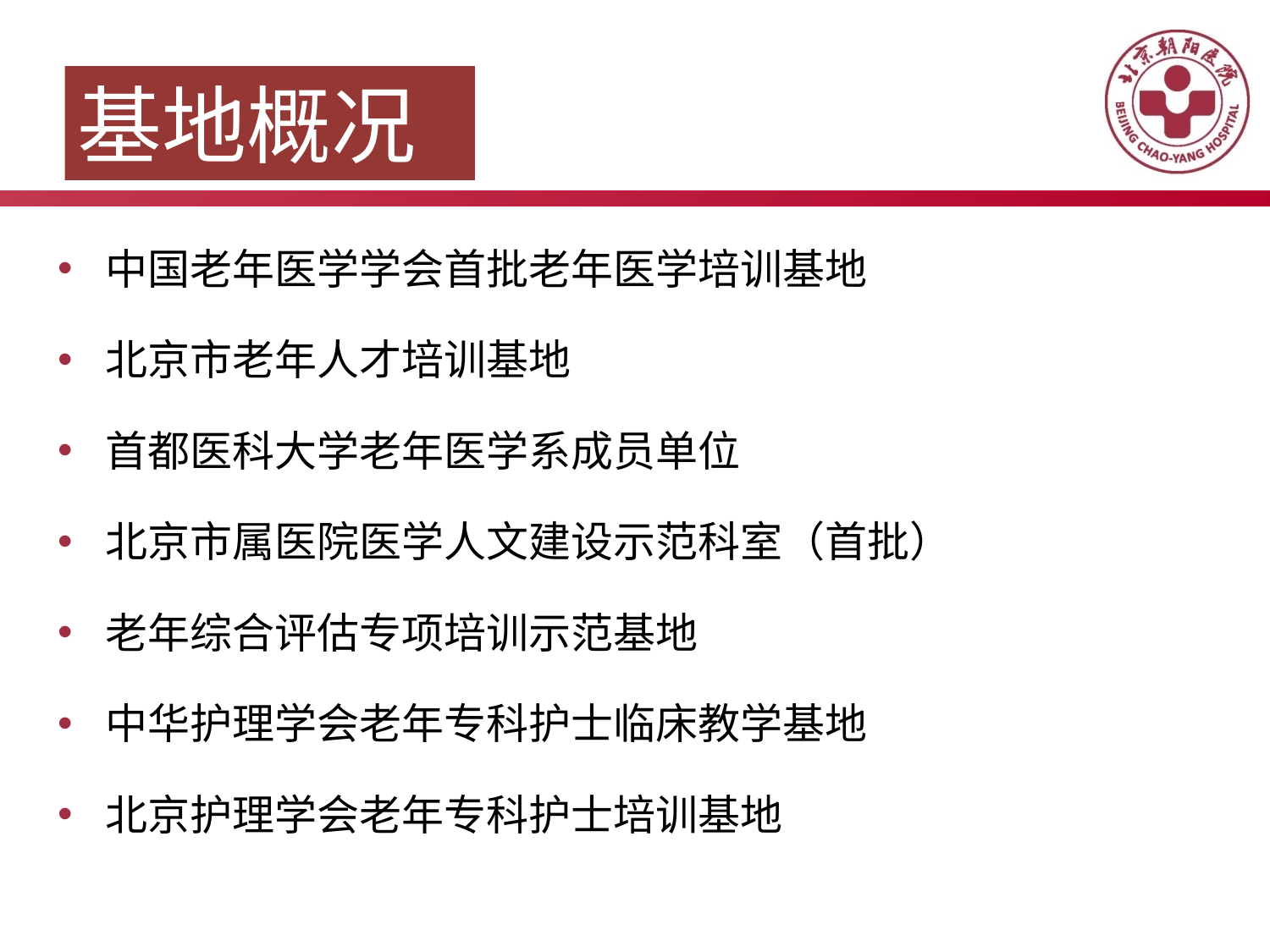

基地概况
中国老年医学学会首批老年医学培训基地
北京市老年人才培训基地
首都医科大学老年医学系成员单位
北京市属医院医学人文建设示范科室（首批）
老年综合评估专项培训示范基地
中华护理学会老年专科护士临床教学基地
北京护理学会老年专科护士培训基地